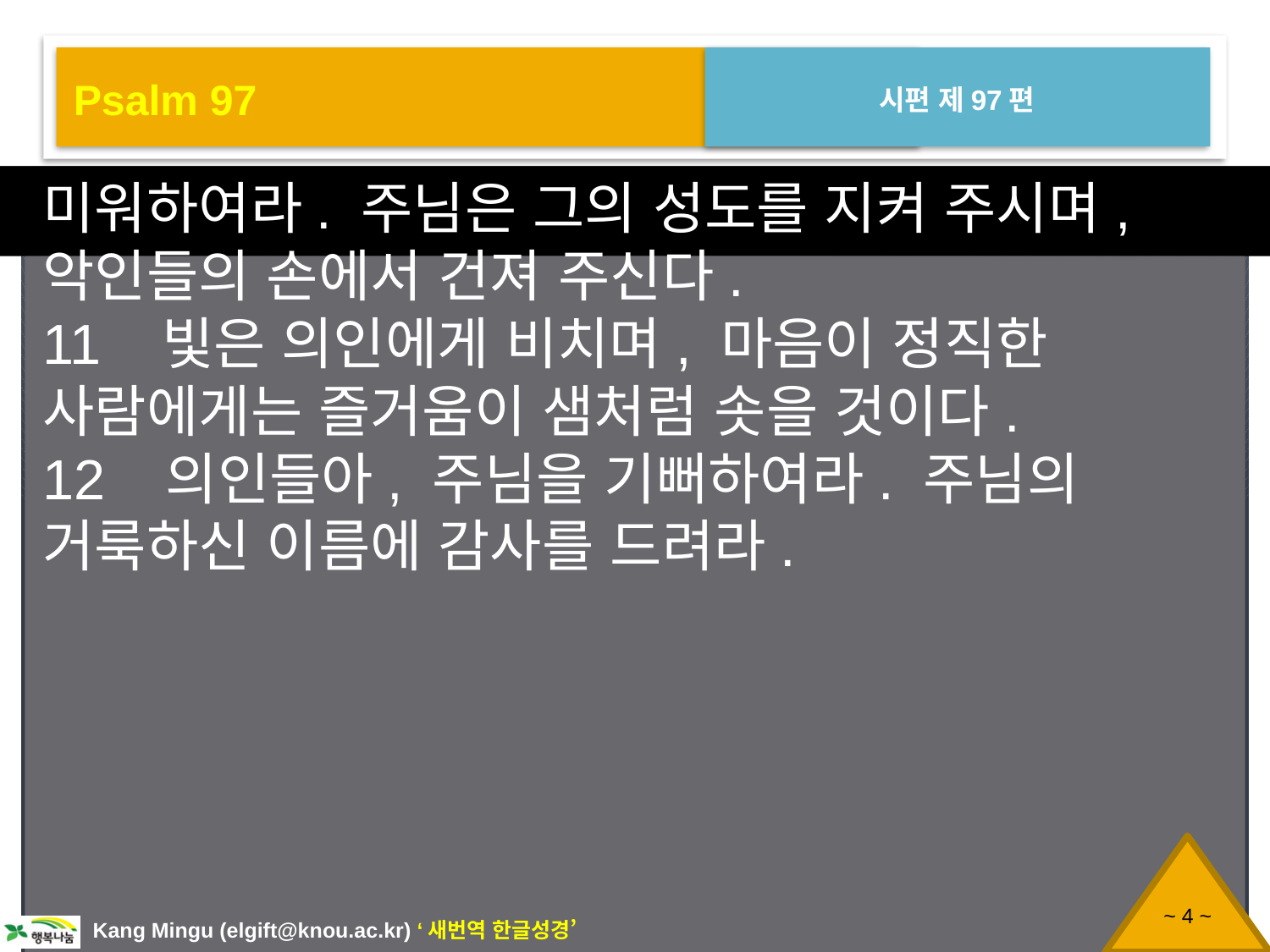

Psalm 97
시편 제97편
미워하여라. 주님은 그의 성도를 지켜 주시며, 악인들의 손에서 건져 주신다.
11   빛은 의인에게 비치며, 마음이 정직한 사람에게는 즐거움이 샘처럼 솟을 것이다.
12   의인들아, 주님을 기뻐하여라. 주님의 거룩하신 이름에 감사를 드려라.